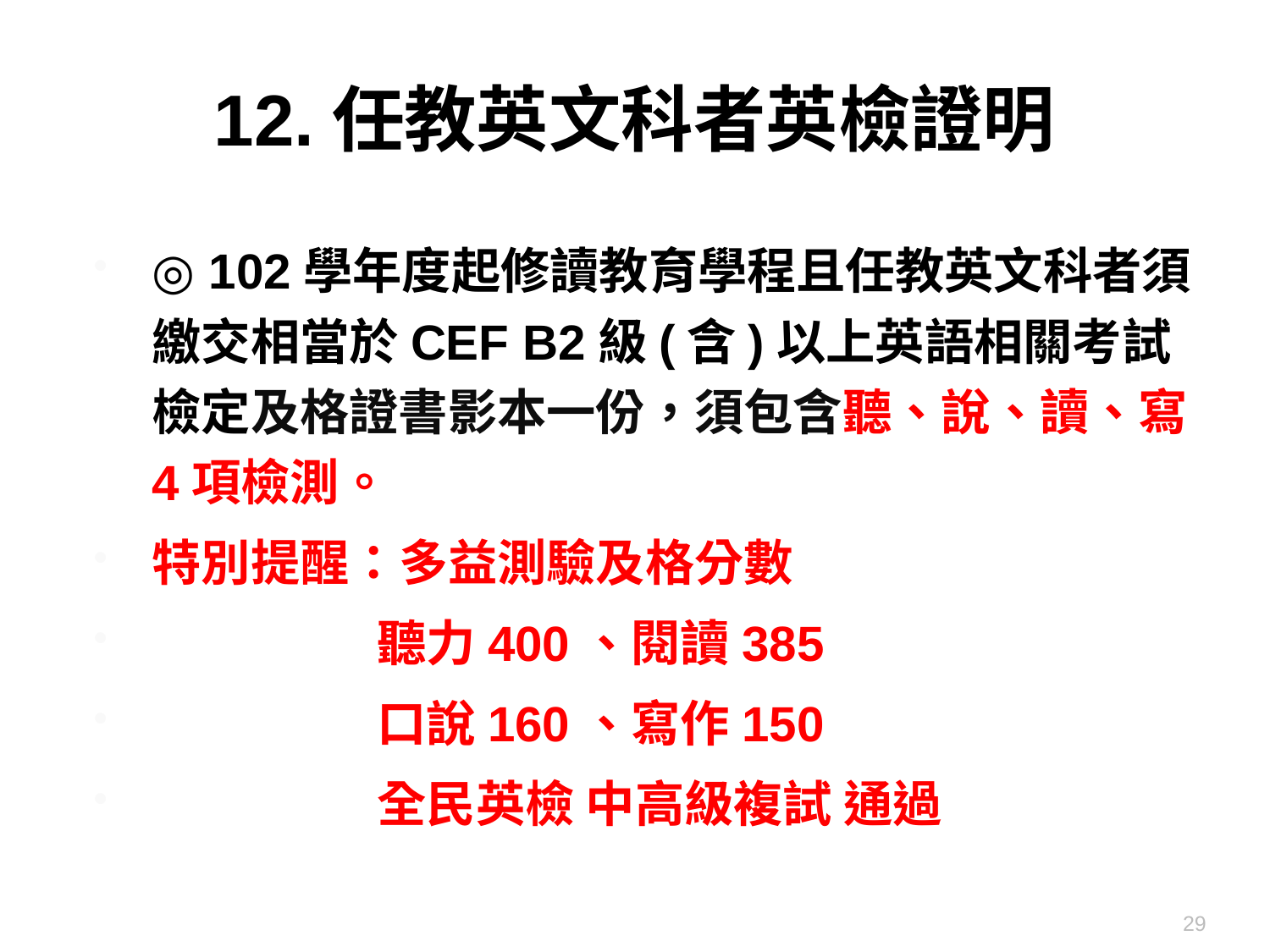

# 12.任教英文科者英檢證明
◎ 102學年度起修讀教育學程且任教英文科者須繳交相當於CEF B2級(含)以上英語相關考試檢定及格證書影本一份，須包含聽、說、讀、寫4項檢測。
特別提醒：多益測驗及格分數
                   聽力400、閱讀385
                   口說160、寫作150
                   全民英檢 中高級複試 通過

29